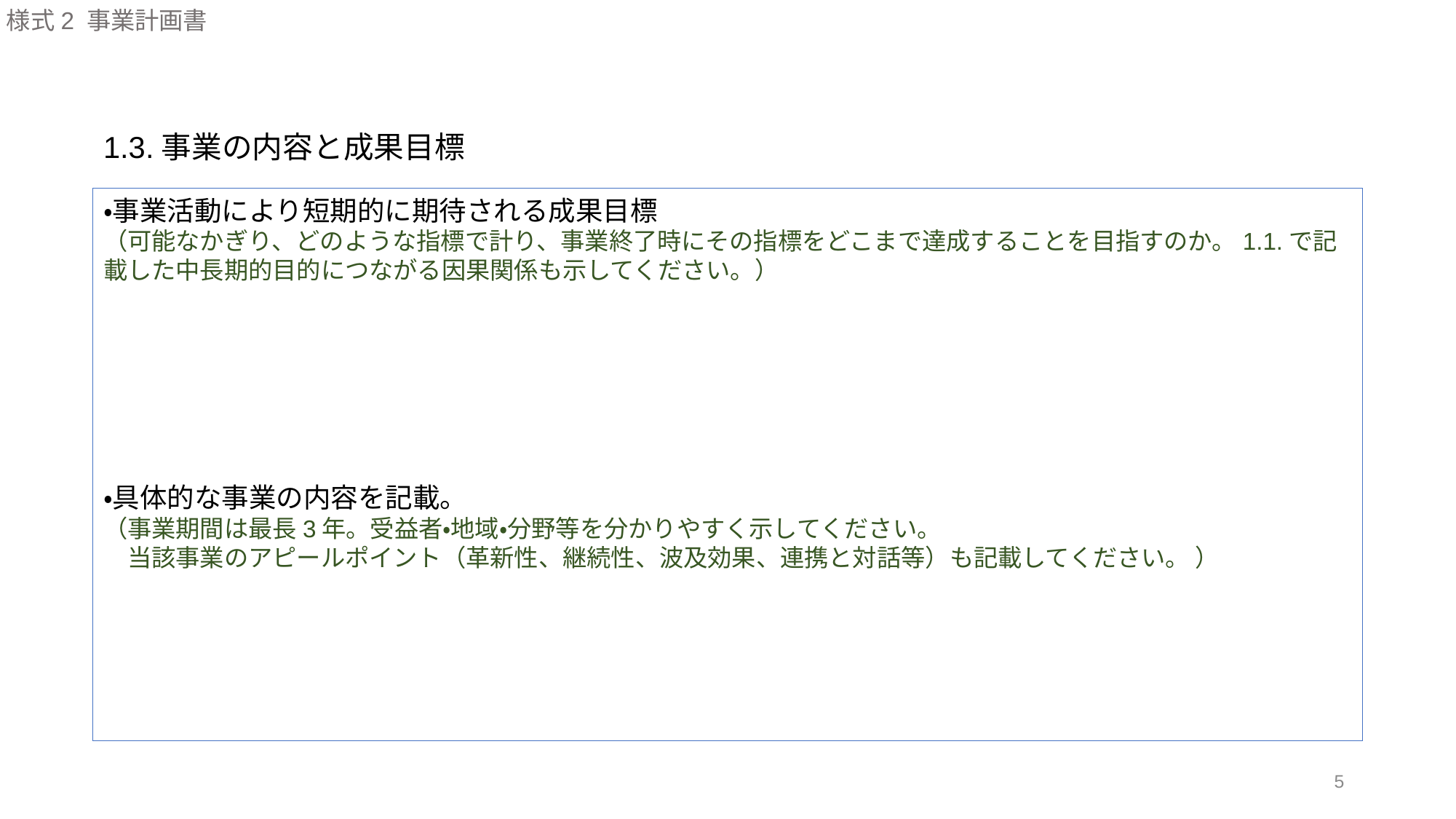

様式2 事業計画書
1.3.事業の内容と成果目標
・事業活動により短期的に期待される成果目標
（可能なかぎり、どのような指標で計り、事業終了時にその指標をどこまで達成することを目指すのか。1.1.で記載した中長期的目的につながる因果関係も示してください。）

・具体的な事業の内容を記載。
（事業期間は最長3年。受益者・地域・分野等を分かりやすく示してください。
　当該事業のアピールポイント（革新性、継続性、波及効果、連携と対話等）も記載してください。 ）

5